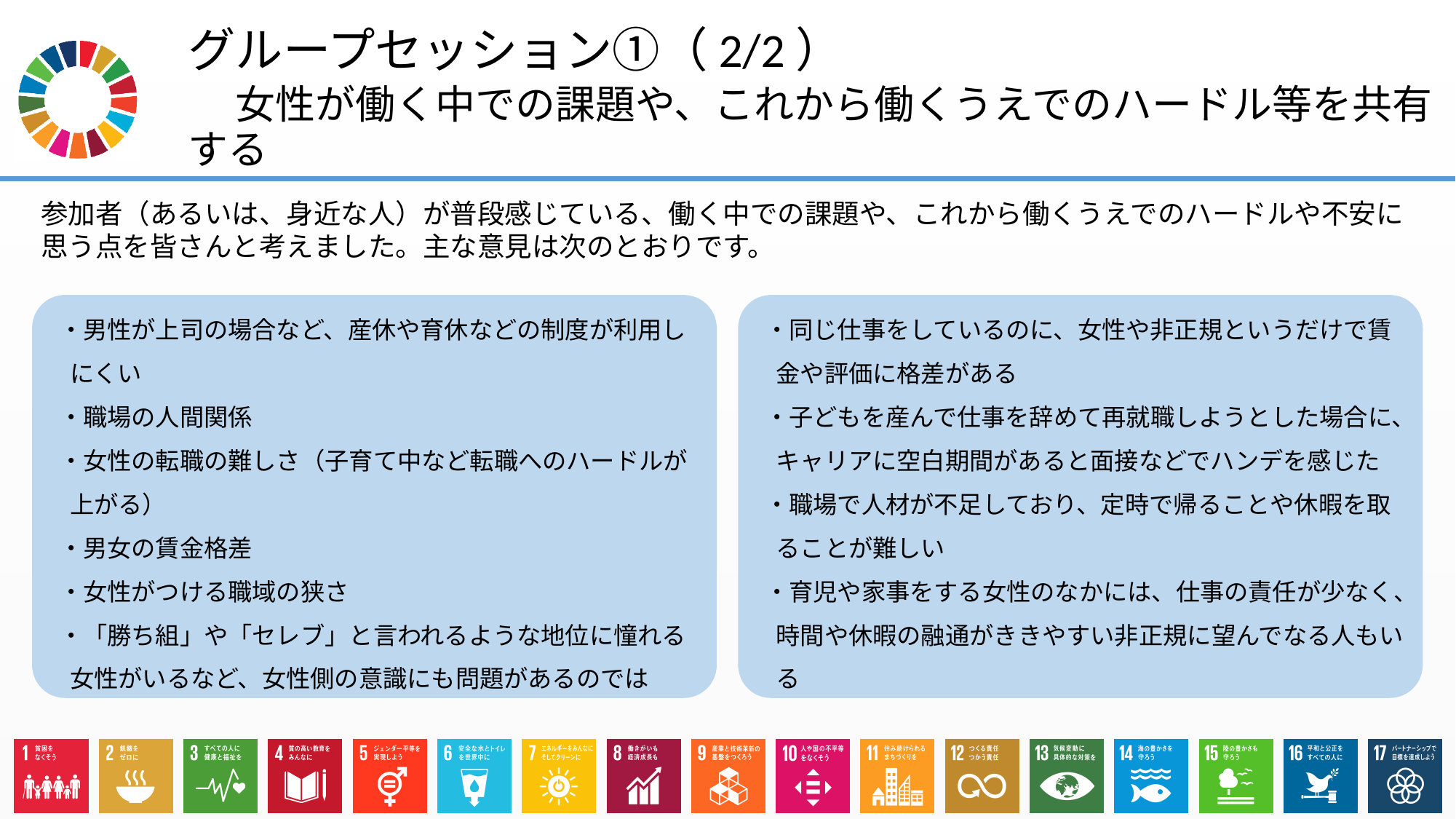

# グループセッション①（2/2） 　女性が働く中での課題や、これから働くうえでのハードル等を共有する
参加者（あるいは、身近な人）が普段感じている、働く中での課題や、これから働くうえでのハードルや不安に
思う点を皆さんと考えました。主な意見は次のとおりです。
・男性が上司の場合など、産休や育休などの制度が利用しにくい
・職場の人間関係
・女性の転職の難しさ（子育て中など転職へのハードルが上がる）
・男女の賃金格差
・女性がつける職域の狭さ
・「勝ち組」や「セレブ」と言われるような地位に憧れる女性がいるなど、女性側の意識にも問題があるのでは
・同じ仕事をしているのに、女性や非正規というだけで賃金や評価に格差がある
・子どもを産んで仕事を辞めて再就職しようとした場合に、キャリアに空白期間があると面接などでハンデを感じた
・職場で人材が不足しており、定時で帰ることや休暇を取ることが難しい
・育児や家事をする女性のなかには、仕事の責任が少なく、時間や休暇の融通がききやすい非正規に望んでなる人もいる